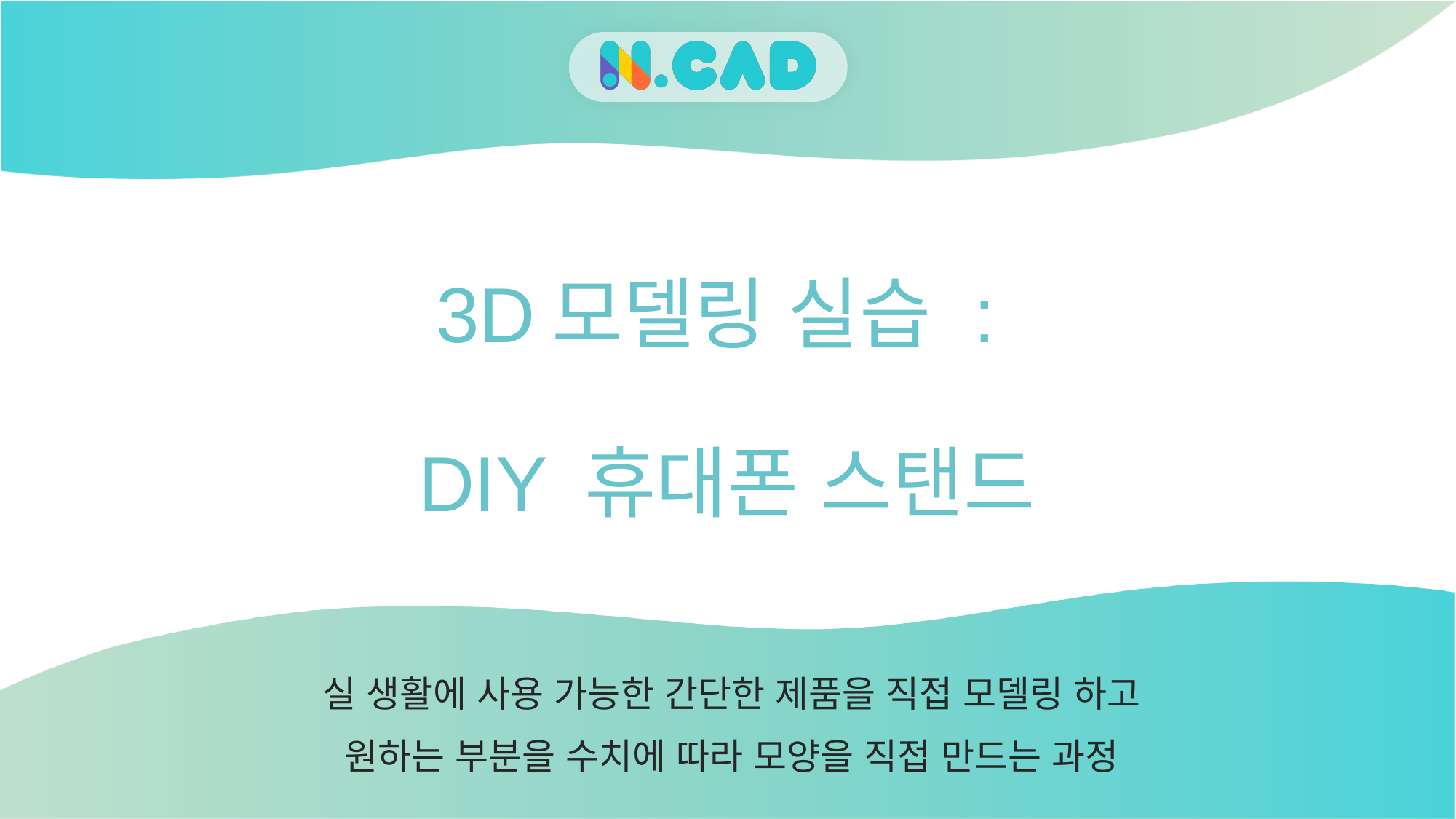

# 3D모델링 실습 : DIY 휴대폰 스탠드
실 생활에 사용 가능한 간단한 제품을 직접 모델링 하고
원하는 부분을 수치에 따라 모양을 직접 만드는 과정